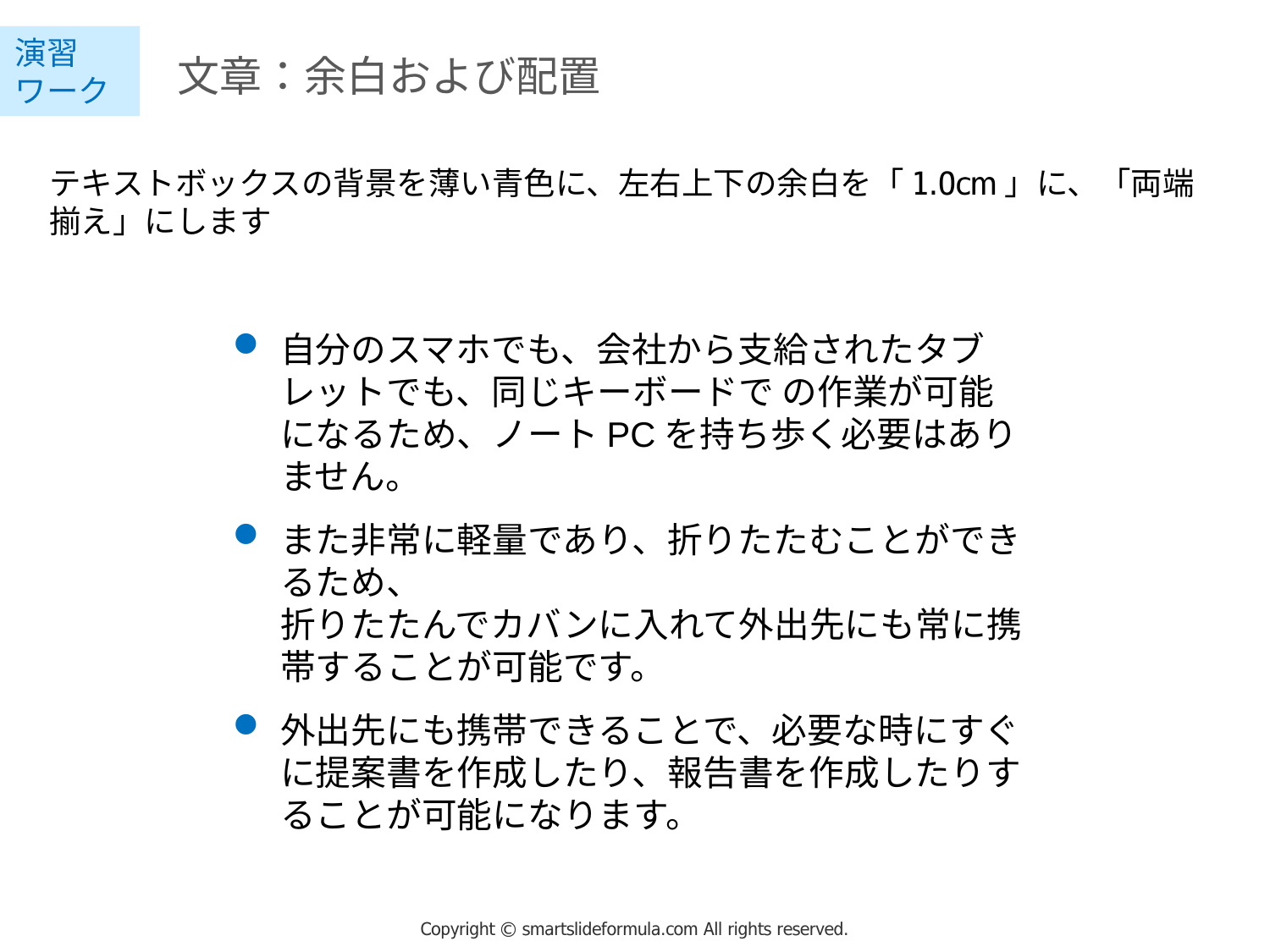

# 文章：余白および配置
テキストボックスの背景を薄い青色に、左右上下の余白を「1.0cm」に、「両端揃え」にします
自分のスマホでも、会社から支給されたタブレットでも、同じキーボードで の作業が可能になるため、ノートPCを持ち歩く必要はありません。
また非常に軽量であり、折りたたむことができるため、
折りたたんでカバンに入れて外出先にも常に携帯することが可能です。
外出先にも携帯できることで、必要な時にすぐに提案書を作成したり、報告書を作成したりすることが可能になります。